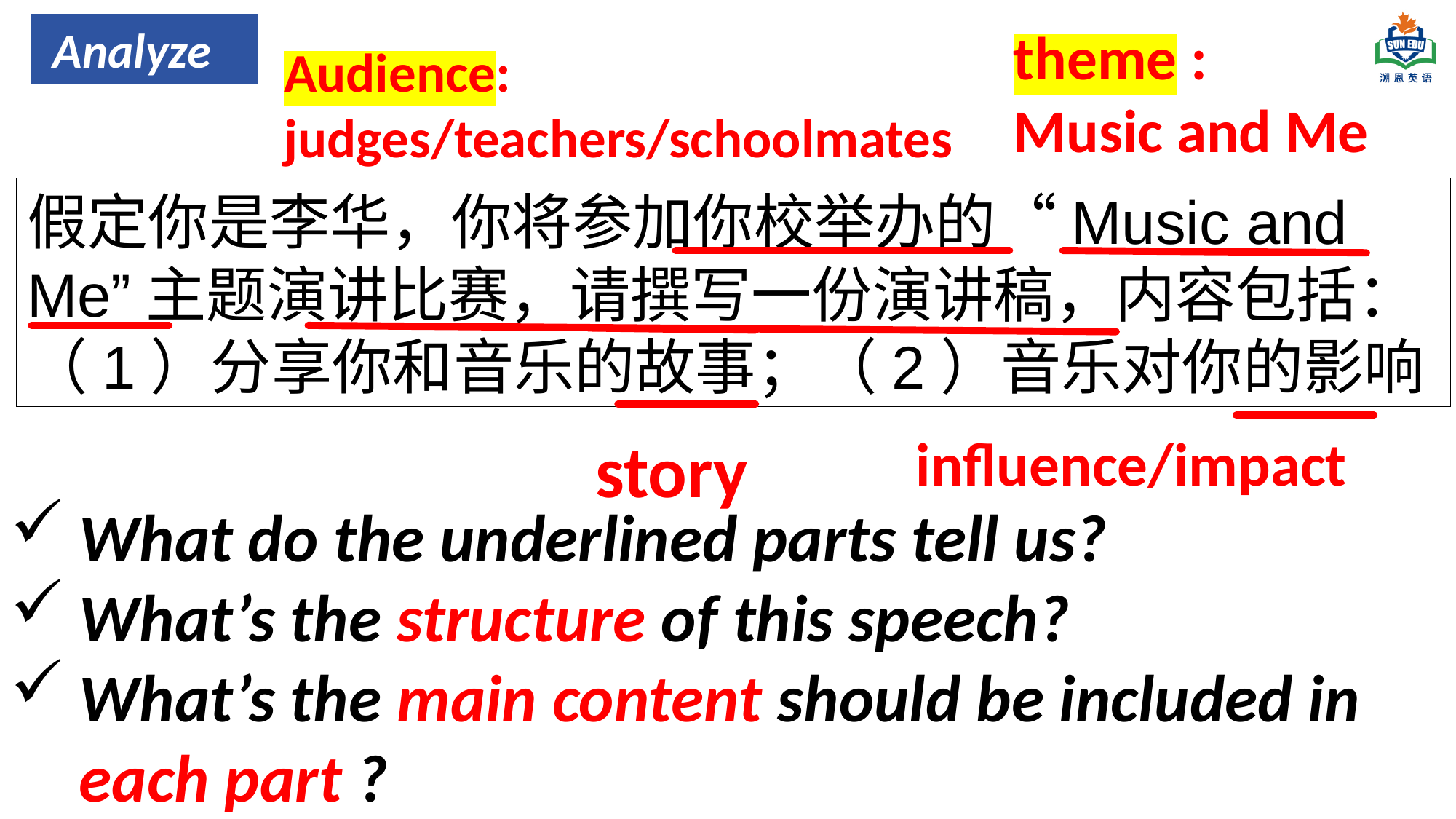

Analyze
theme :
Music and Me
Audience: judges/teachers/schoolmates
假定你是李华，你将参加你校举办的“Music and Me”主题演讲比赛，请撰写一份演讲稿，内容包括：（1）分享你和音乐的故事；（2）音乐对你的影响
story
influence/impact
What do the underlined parts tell us?
What’s the structure of this speech?
What’s the main content should be included in each part ?